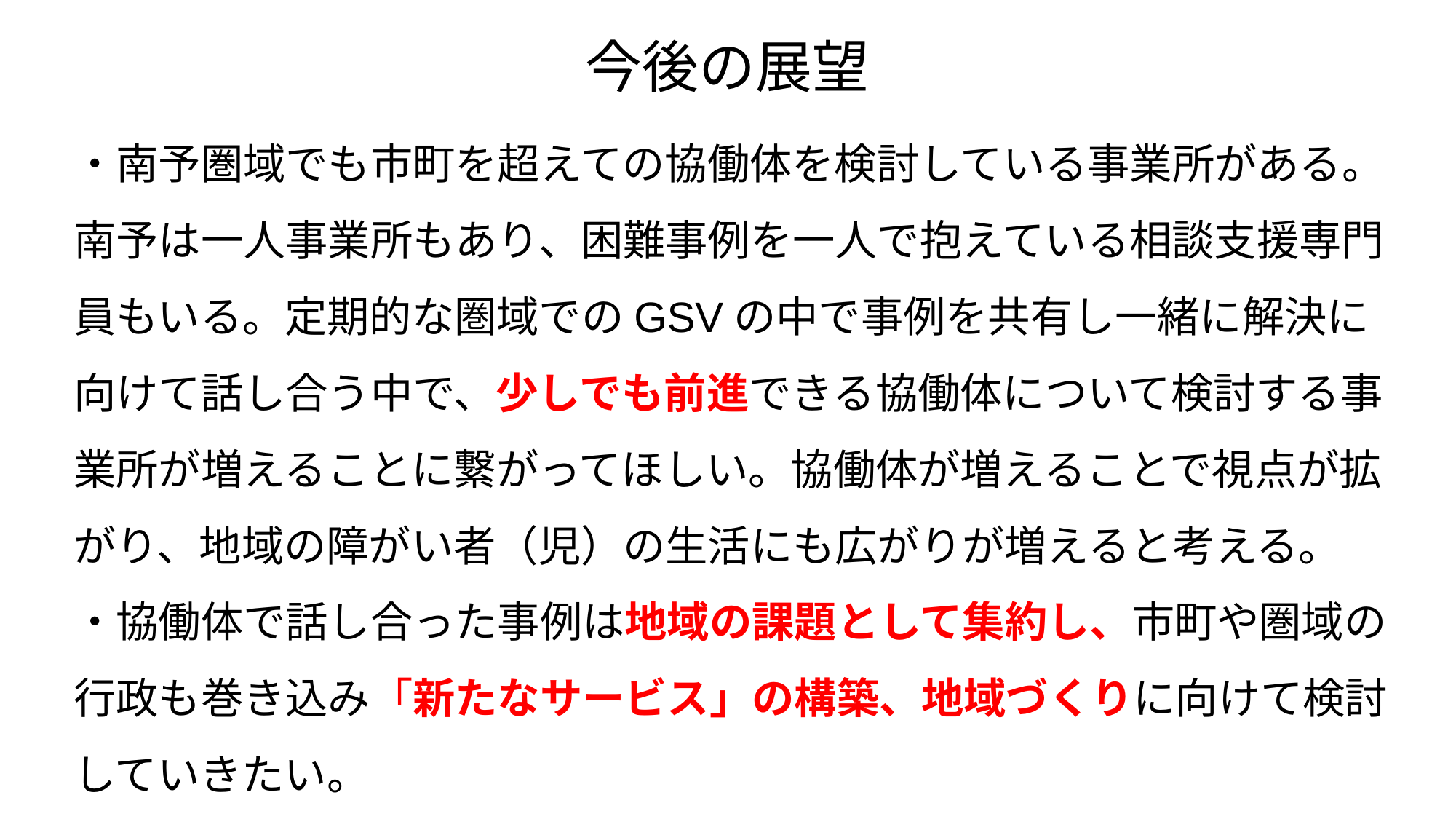

# 今後の展望
・南予圏域でも市町を超えての協働体を検討している事業所がある。南予は一人事業所もあり、困難事例を一人で抱えている相談支援専門員もいる。定期的な圏域でのGSVの中で事例を共有し一緒に解決に向けて話し合う中で、少しでも前進できる協働体について検討する事業所が増えることに繋がってほしい。協働体が増えることで視点が拡がり、地域の障がい者（児）の生活にも広がりが増えると考える。
・協働体で話し合った事例は地域の課題として集約し、市町や圏域の行政も巻き込み「新たなサービス」の構築、地域づくりに向けて検討していきたい。